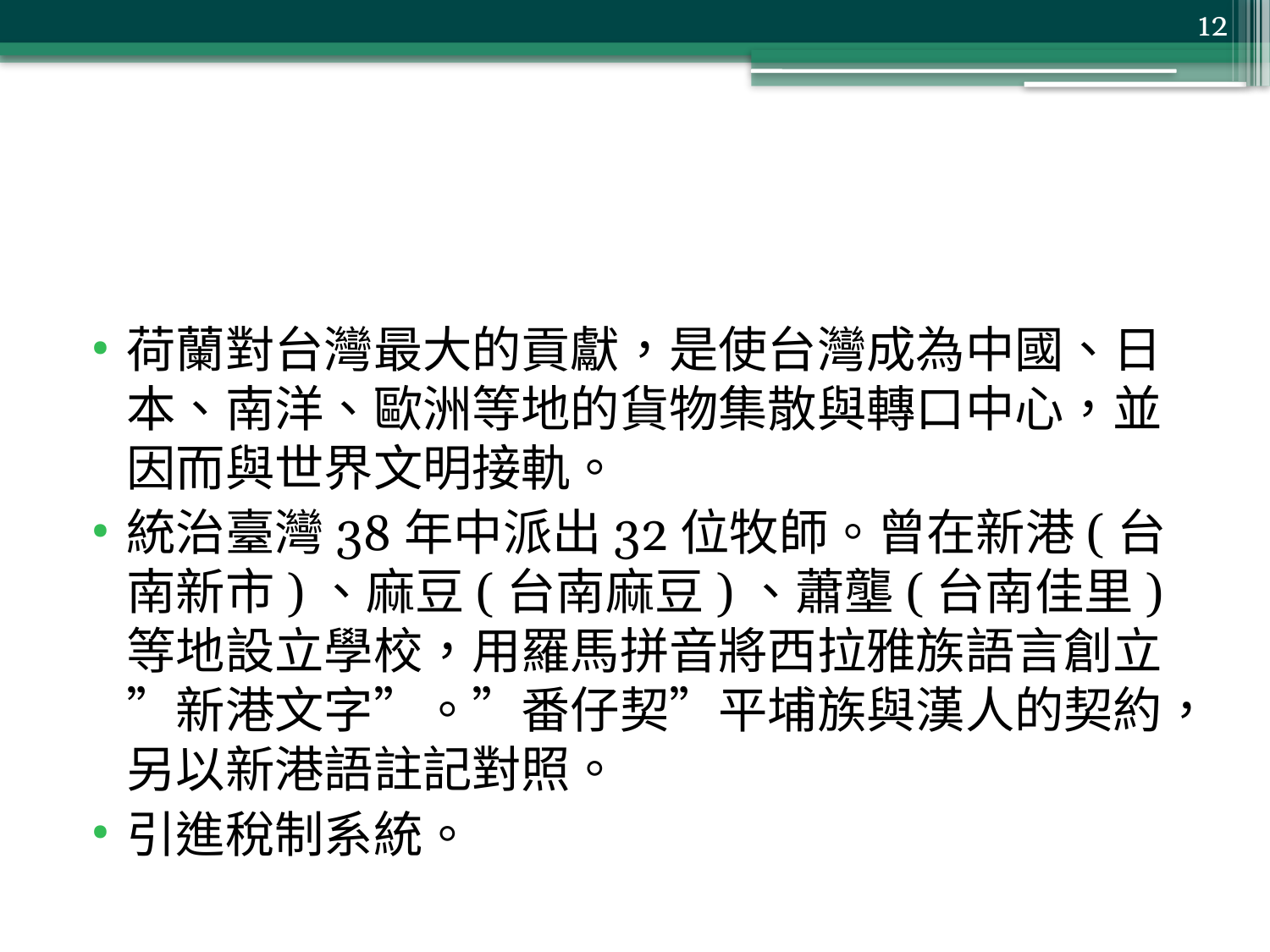

12
#
荷蘭對台灣最大的貢獻，是使台灣成為中國、日本、南洋、歐洲等地的貨物集散與轉口中心，並因而與世界文明接軌。
統治臺灣38年中派出32位牧師。曾在新港(台南新市)、麻豆(台南麻豆)、蕭壟(台南佳里)等地設立學校，用羅馬拼音將西拉雅族語言創立”新港文字”。”番仔契”平埔族與漢人的契約，另以新港語註記對照。
引進稅制系統。